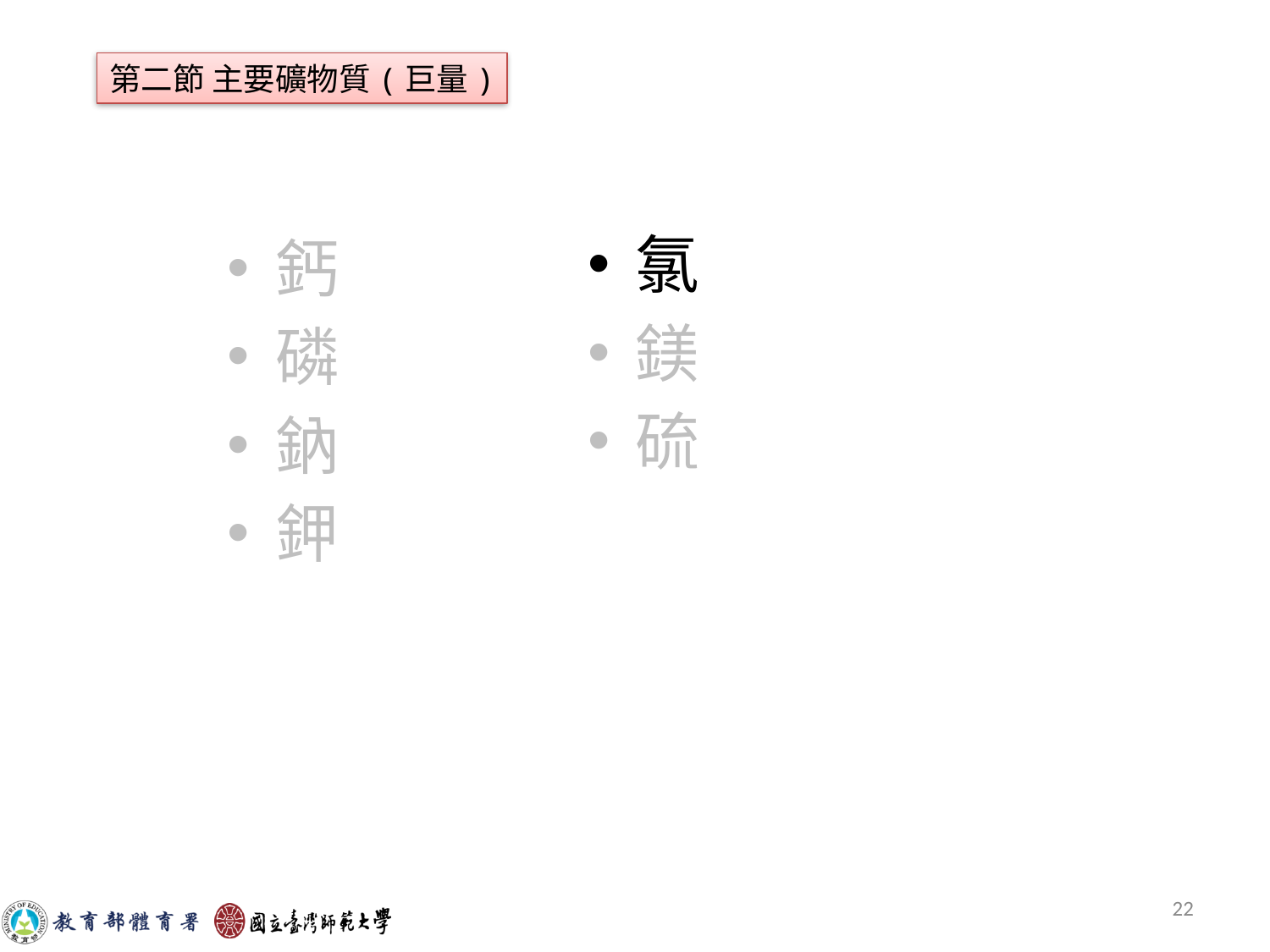

#
第二節 主要礦物質(巨量)
氯
鎂
硫

鈣
磷
鈉
鉀

22